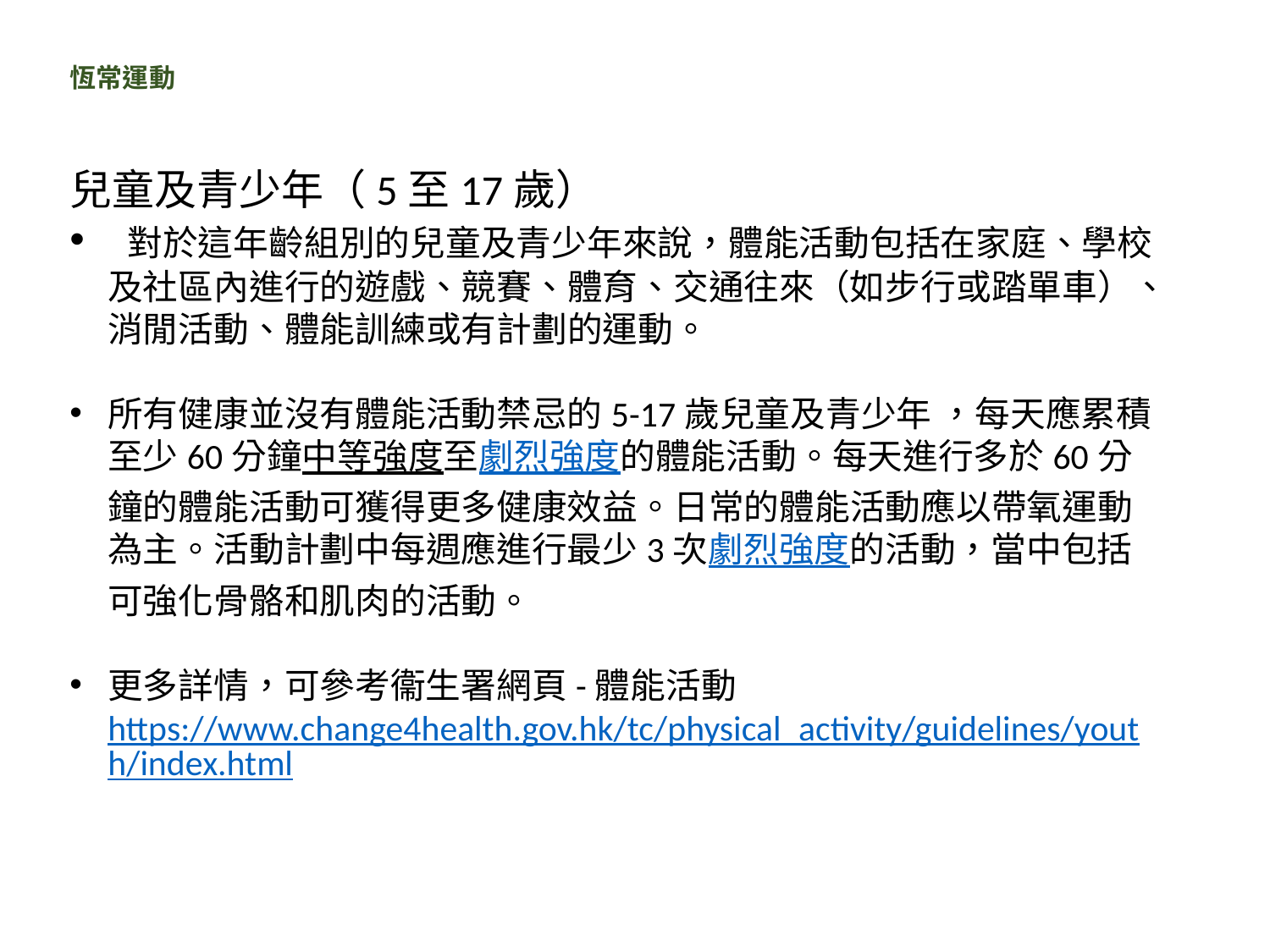

# 恆常運動

兒童及青少年（5至17歲）
 對於這年齡組別的兒童及青少年來說，體能活動包括在家庭、學校及社區內進行的遊戲、競賽、體育、交通往來（如步行或踏單車）、消閒活動、體能訓練或有計劃的運動。

所有健康並沒有體能活動禁忌的5-17歲兒童及青少年 ，每天應累積至少60分鐘中等強度至劇烈強度的體能活動。每天進行多於60分鐘的體能活動可獲得更多健康效益。日常的體能活動應以帶氧運動為主。活動計劃中每週應進行最少3次劇烈強度的活動，當中包括可強化骨骼和肌肉的活動。

更多詳情，可參考衞生署網頁-體能活動https://www.change4health.gov.hk/tc/physical_activity/guidelines/youth/index.html